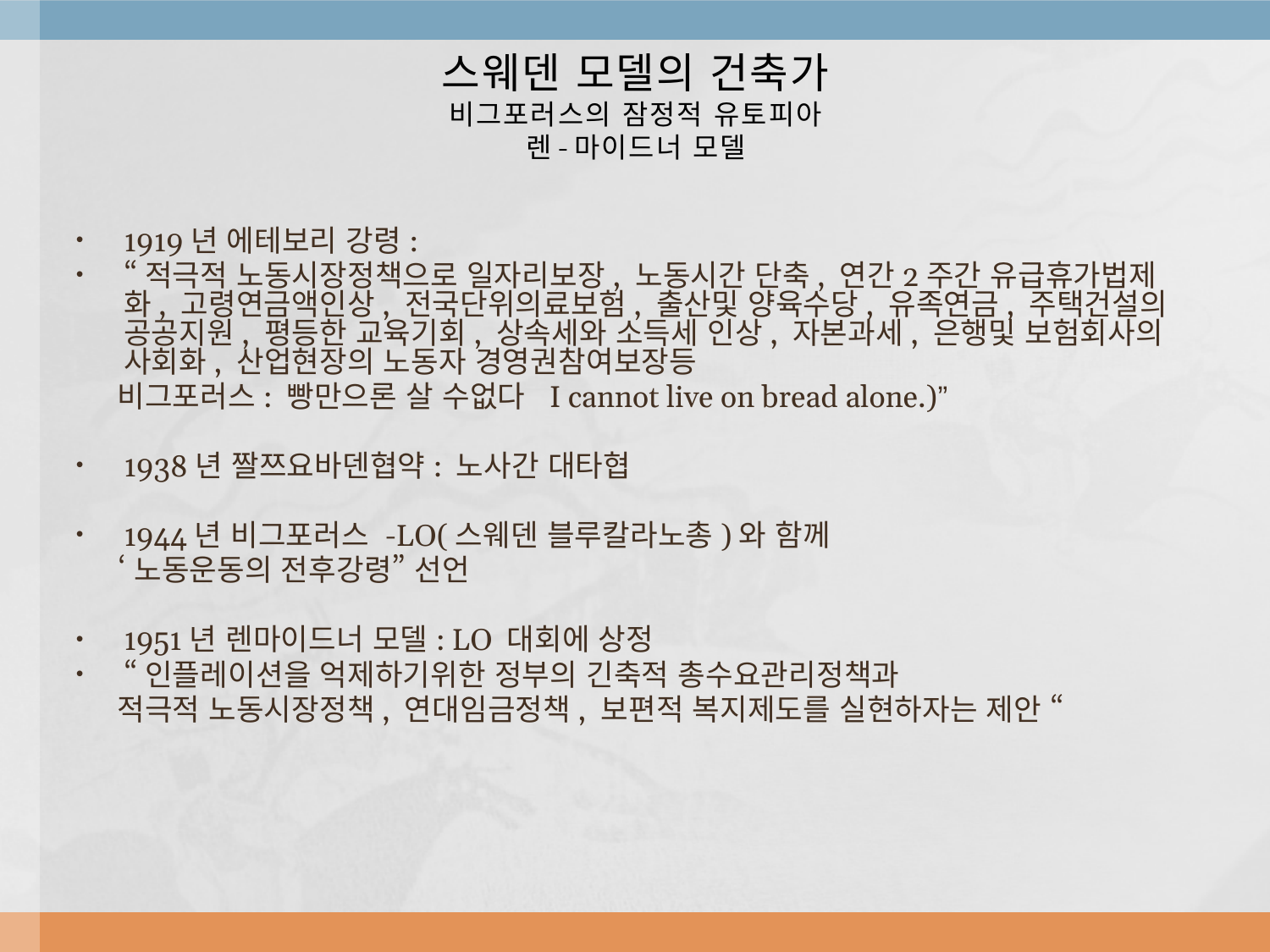

# 스웨덴 모델의 건축가 비그포러스의 잠정적 유토피아 렌-마이드너 모델
1919년 에테보리 강령:
“적극적 노동시장정책으로 일자리보장, 노동시간 단축, 연간2주간 유급휴가법제화, 고령연금액인상, 전국단위의료보험, 출산및 양육수당, 유족연금, 주택건설의 공공지원, 평등한 교육기회, 상속세와 소득세 인상, 자본과세, 은행및 보험회사의 사회화, 산업현장의 노동자 경영권참여보장등
    비그포러스: 빵만으론 살 수없다  I cannot live on bread alone.)”

1938년 짤쯔요바덴협약: 노사간 대타협

1944년 비그포러스 -LO(스웨덴 블루칼라노총)와 함께
     ‘노동운동의 전후강령” 선언

1951년 렌마이드너 모델: LO 대회에 상정
“인플레이션을 억제하기위한 정부의 긴축적 총수요관리정책과
    적극적 노동시장정책, 연대임금정책, 보편적 복지제도를 실현하자는 제안 “